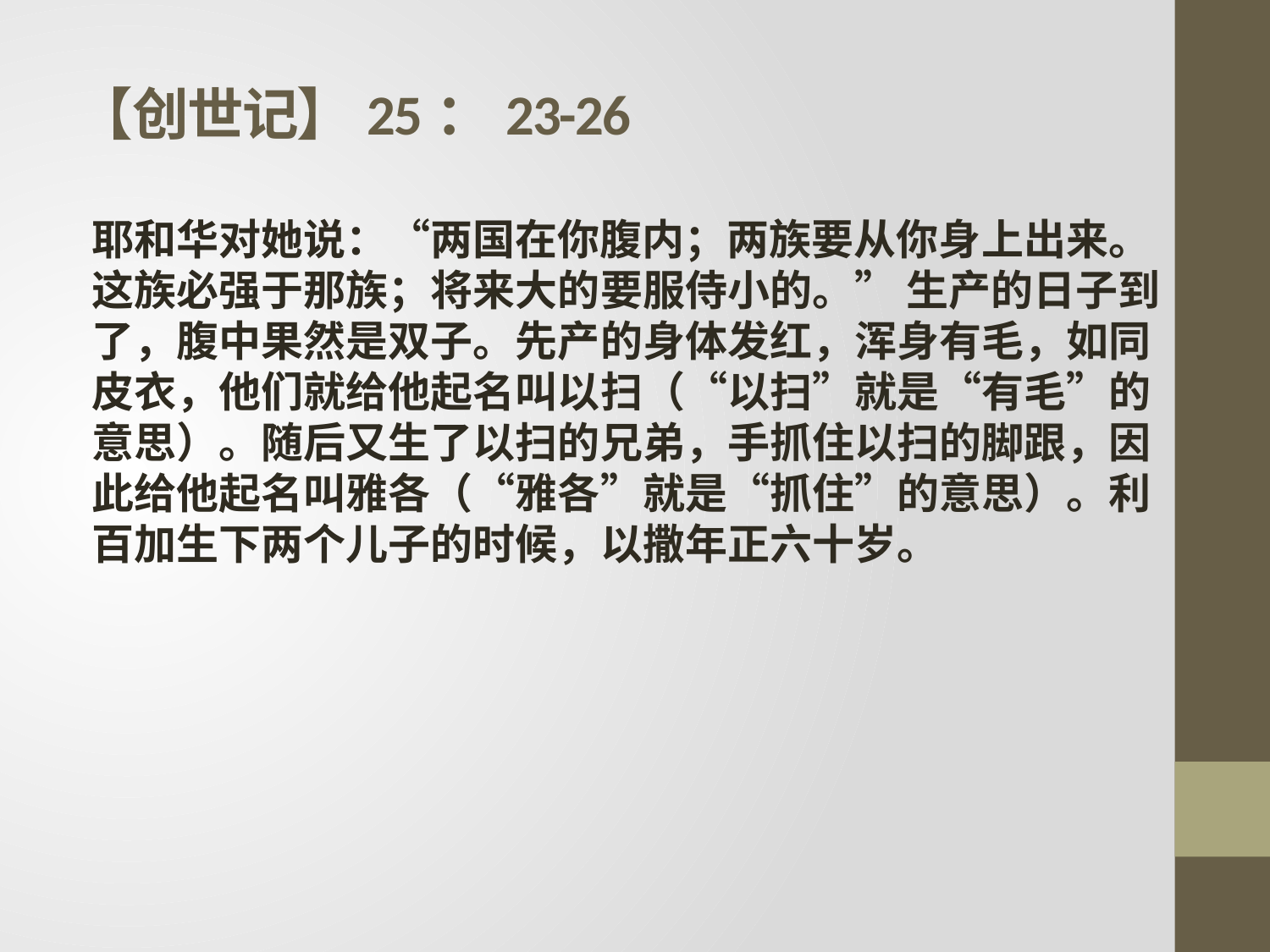

# 【创世记】25：23-26
耶和华对她说：“两国在你腹内；两族要从你身上出来。这族必强于那族；将来大的要服侍小的。” 生产的日子到了，腹中果然是双子。先产的身体发红，浑身有毛，如同皮衣，他们就给他起名叫以扫（“以扫”就是“有毛”的意思）。随后又生了以扫的兄弟，手抓住以扫的脚跟，因此给他起名叫雅各（“雅各”就是“抓住”的意思）。利百加生下两个儿子的时候，以撒年正六十岁。